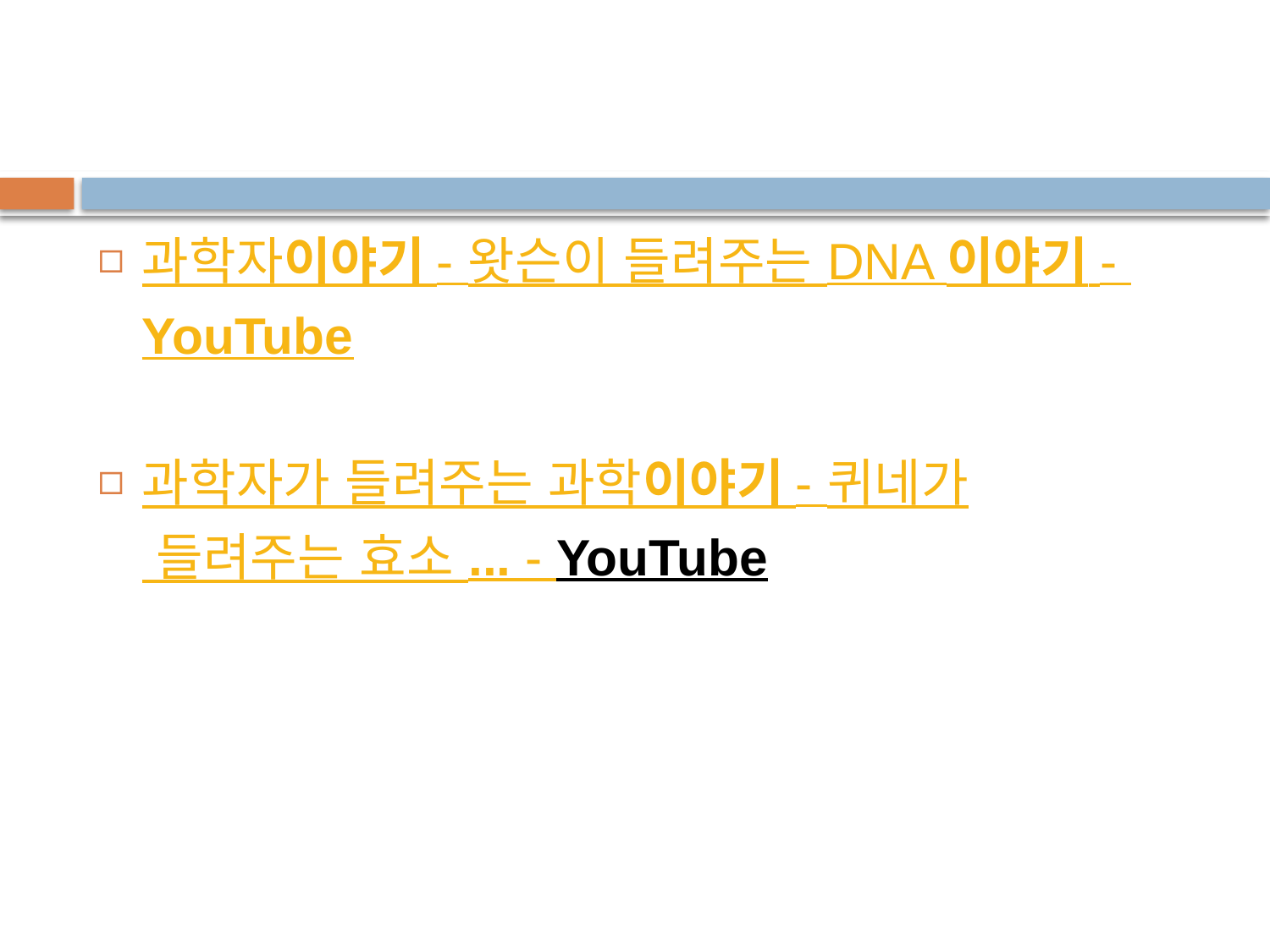

#
과학자이야기 - 왓슨이 들려주는 DNA 이야기 - YouTube

과학자가 들려주는 과학이야기 - 퀴네가 들려주는 효소 ... - YouTube